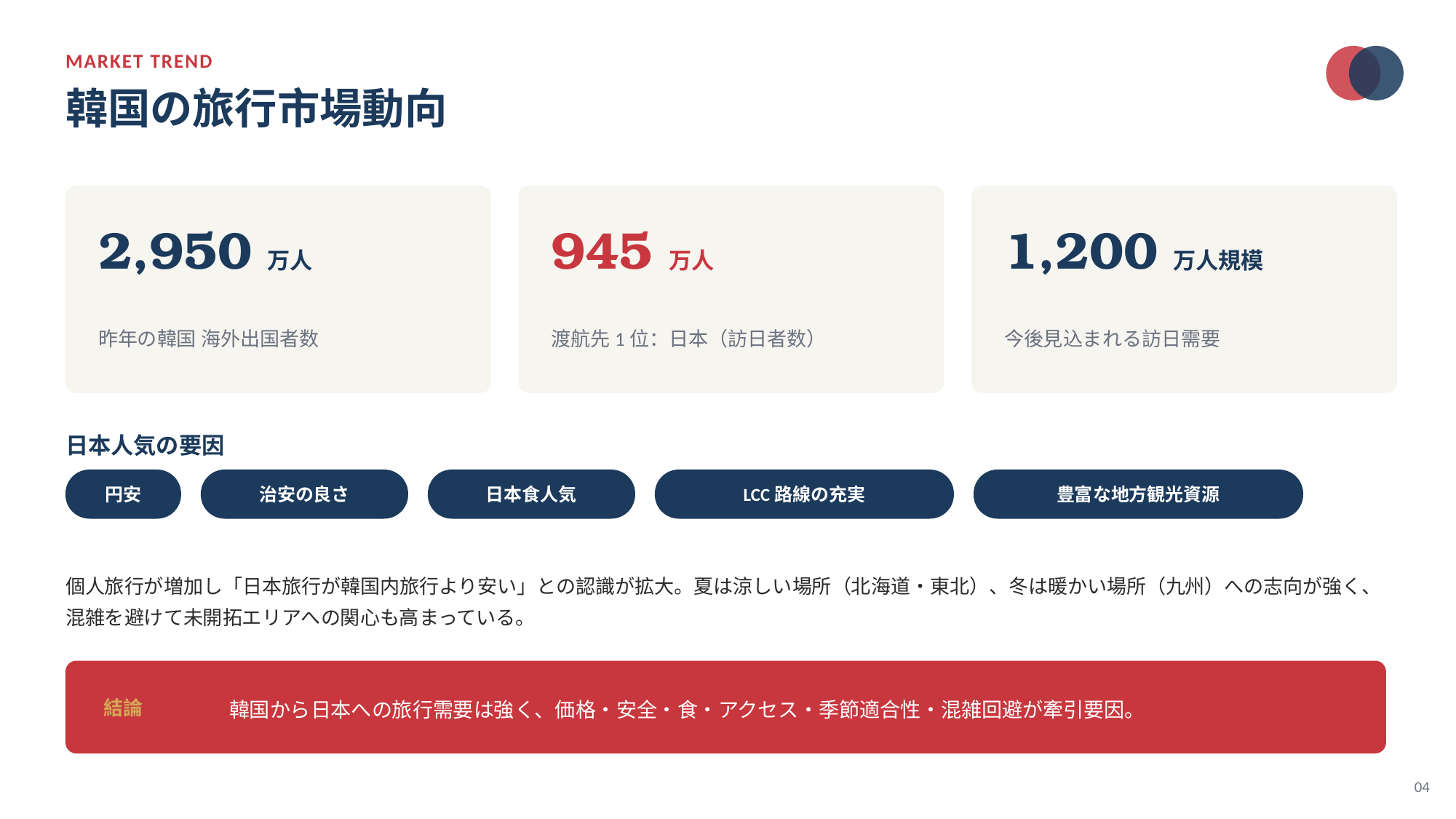

MARKET TREND

韓国の旅行市場動向

2,950  万人
945  万人
1,200  万人規模
昨年の韓国 海外出国者数
渡航先1位：日本（訪日者数）
今後見込まれる訪日需要
日本人気の要因

円安

治安の良さ

日本食人気

LCC路線の充実

豊富な地方観光資源
個人旅行が増加し「日本旅行が韓国内旅行より安い」との認識が拡大。夏は涼しい場所（北海道・東北）、冬は暖かい場所（九州）への志向が強く、混雑を避けて未開拓エリアへの関心も高まっている。

結論
韓国から日本への旅行需要は強く、価格・安全・食・アクセス・季節適合性・混雑回避が牽引要因。
04